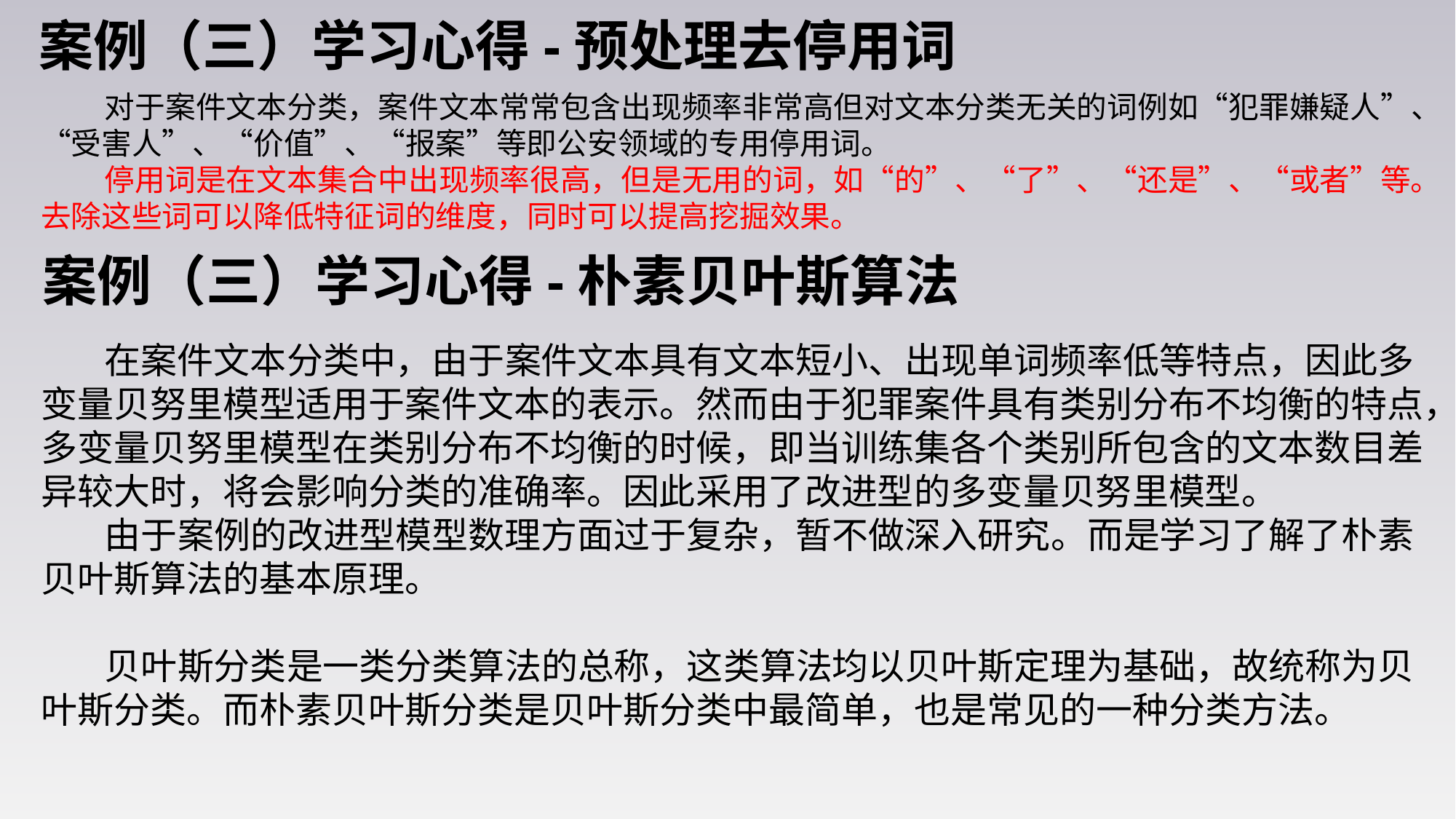

案例（三）学习心得-预处理去停用词
对于案件文本分类，案件文本常常包含出现频率非常高但对文本分类无关的词例如“犯罪嫌疑人”、“受害人”、“价值”、“报案”等即公安领域的专用停用词。
停用词是在文本集合中出现频率很高，但是无用的词，如“的”、“了”、“还是”、“或者”等。去除这些词可以降低特征词的维度，同时可以提高挖掘效果。

 案例（三）学习心得-朴素贝叶斯算法
在案件文本分类中，由于案件文本具有文本短小、出现单词频率低等特点，因此多变量贝努里模型适用于案件文本的表示。然而由于犯罪案件具有类别分布不均衡的特点，多变量贝努里模型在类别分布不均衡的时候，即当训练集各个类别所包含的文本数目差异较大时，将会影响分类的准确率。因此采用了改进型的多变量贝努里模型。
由于案例的改进型模型数理方面过于复杂，暂不做深入研究。而是学习了解了朴素贝叶斯算法的基本原理。

贝叶斯分类是一类分类算法的总称，这类算法均以贝叶斯定理为基础，故统称为贝叶斯分类。而朴素贝叶斯分类是贝叶斯分类中最简单，也是常见的一种分类方法。